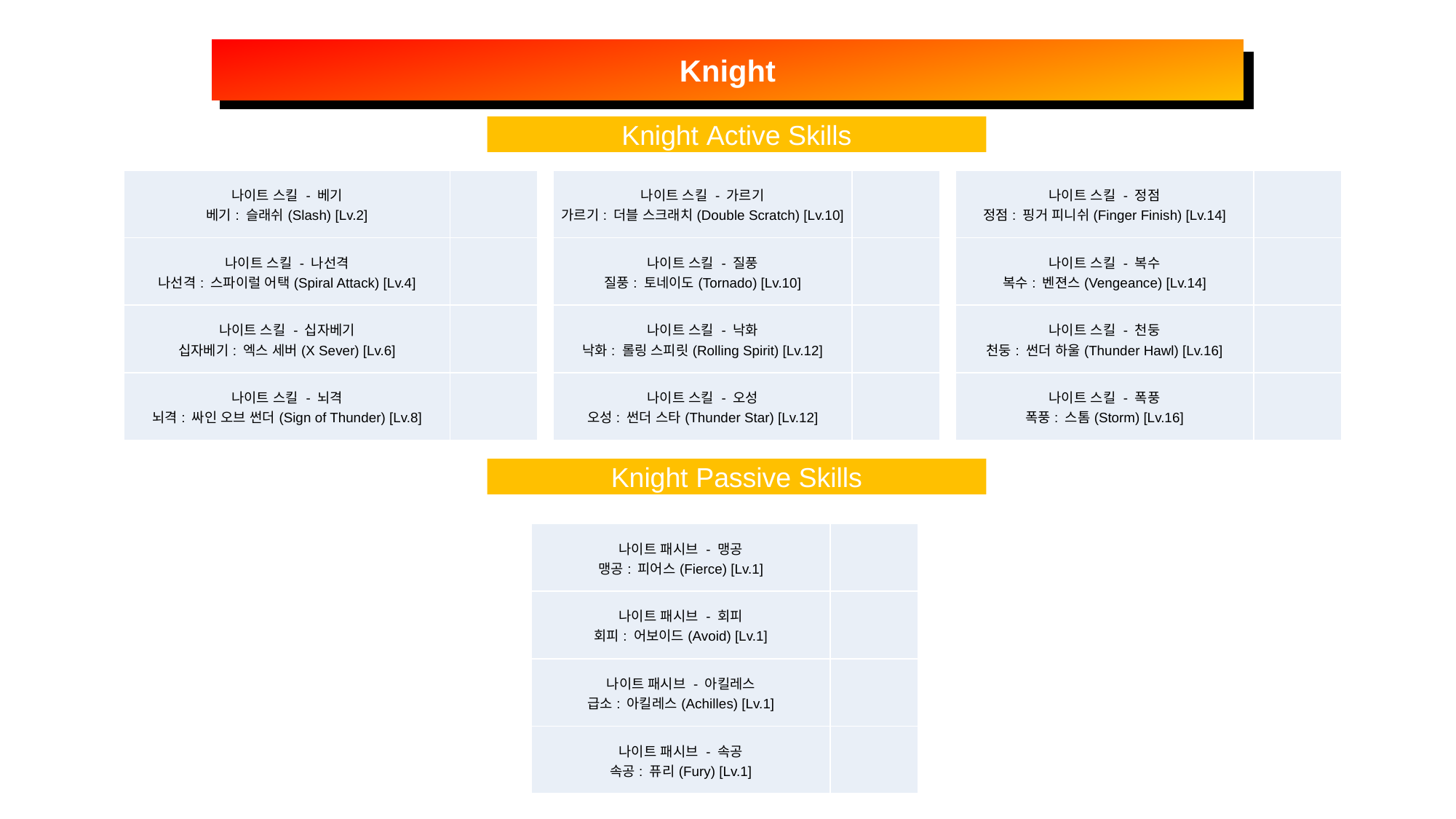

Knight

Knight Active Skills
| 나이트 스킬 - 베기 베기: 슬래쉬(Slash) [Lv.2] |  |
| --- | --- |
| 나이트 스킬 - 나선격 나선격: 스파이럴 어택(Spiral Attack) [Lv.4] |  |
| 나이트 스킬 - 십자베기 십자베기: 엑스 세버(X Sever) [Lv.6] |  |
| 나이트 스킬 - 뇌격 뇌격: 싸인 오브 썬더(Sign of Thunder) [Lv.8] |  |
| 나이트 스킬 - 가르기 가르기: 더블 스크래치(Double Scratch) [Lv.10] |  |
| --- | --- |
| 나이트 스킬 - 질풍 질풍: 토네이도(Tornado) [Lv.10] |  |
| 나이트 스킬 - 낙화 낙화: 롤링 스피릿(Rolling Spirit) [Lv.12] |  |
| 나이트 스킬 - 오성 오성: 썬더 스타(Thunder Star) [Lv.12] |  |
| 나이트 스킬 - 정점 정점: 핑거 피니쉬(Finger Finish) [Lv.14] |  |
| --- | --- |
| 나이트 스킬 - 복수 복수: 벤젼스(Vengeance) [Lv.14] |  |
| 나이트 스킬 - 천둥 천둥: 썬더 하울(Thunder Hawl) [Lv.16] |  |
| 나이트 스킬 - 폭풍 폭풍: 스톰(Storm) [Lv.16] |  |
Knight Passive Skills
| 나이트 패시브 - 맹공 맹공: 피어스(Fierce) [Lv.1] |  |
| --- | --- |
| 나이트 패시브 - 회피 회피: 어보이드(Avoid) [Lv.1] |  |
| 나이트 패시브 - 아킬레스 급소: 아킬레스(Achilles) [Lv.1] |  |
| 나이트 패시브 - 속공 속공: 퓨리(Fury) [Lv.1] |  |